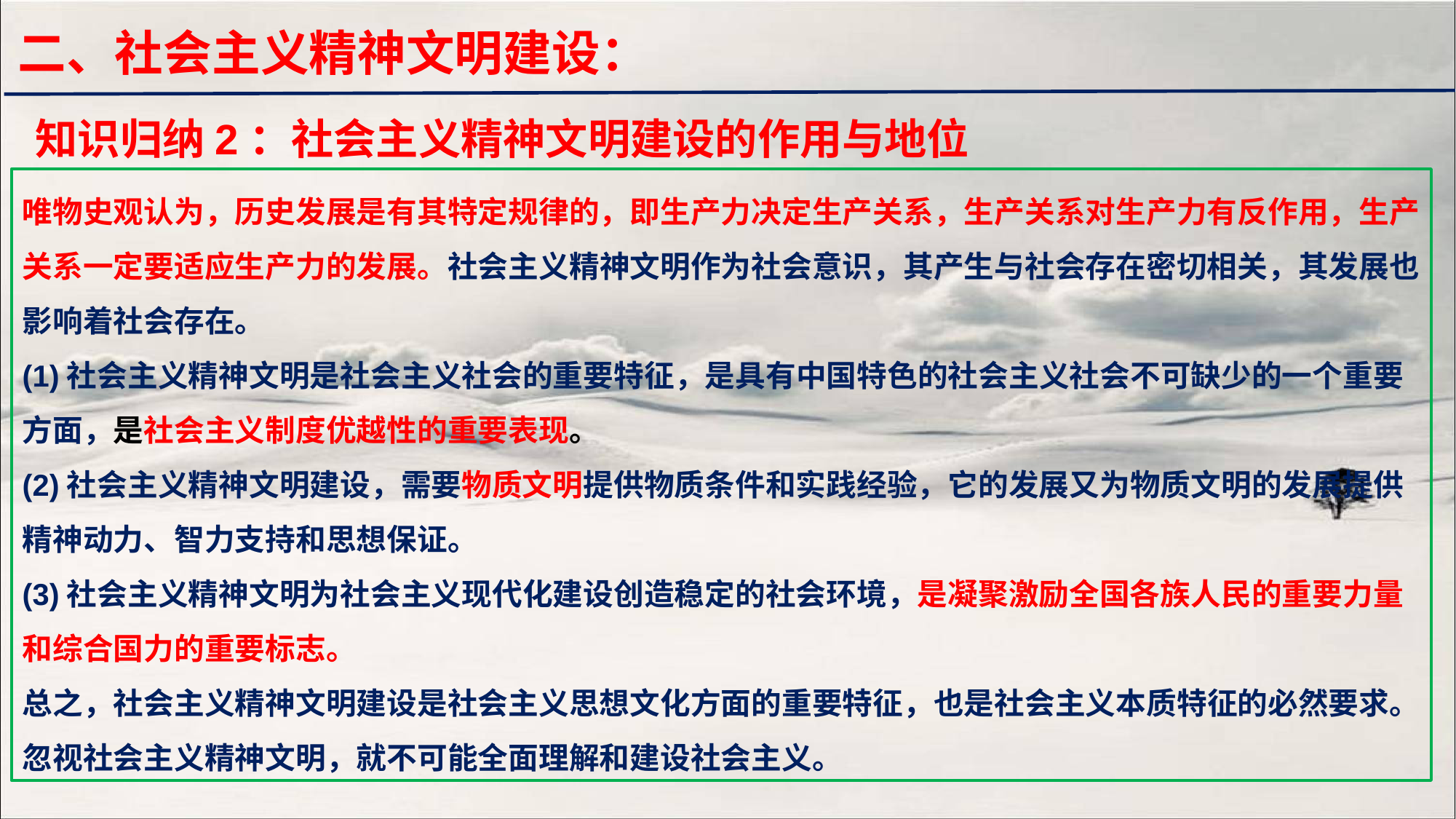

二、社会主义精神文明建设：
知识归纳2：社会主义精神文明建设的作用与地位
唯物史观认为，历史发展是有其特定规律的，即生产力决定生产关系，生产关系对生产力有反作用，生产关系一定要适应生产力的发展。社会主义精神文明作为社会意识，其产生与社会存在密切相关，其发展也影响着社会存在。
(1)社会主义精神文明是社会主义社会的重要特征，是具有中国特色的社会主义社会不可缺少的一个重要方面，是社会主义制度优越性的重要表现。
(2)社会主义精神文明建设，需要物质文明提供物质条件和实践经验，它的发展又为物质文明的发展提供精神动力、智力支持和思想保证。
(3)社会主义精神文明为社会主义现代化建设创造稳定的社会环境，是凝聚激励全国各族人民的重要力量和综合国力的重要标志。
总之，社会主义精神文明建设是社会主义思想文化方面的重要特征，也是社会主义本质特征的必然要求。忽视社会主义精神文明，就不可能全面理解和建设社会主义。